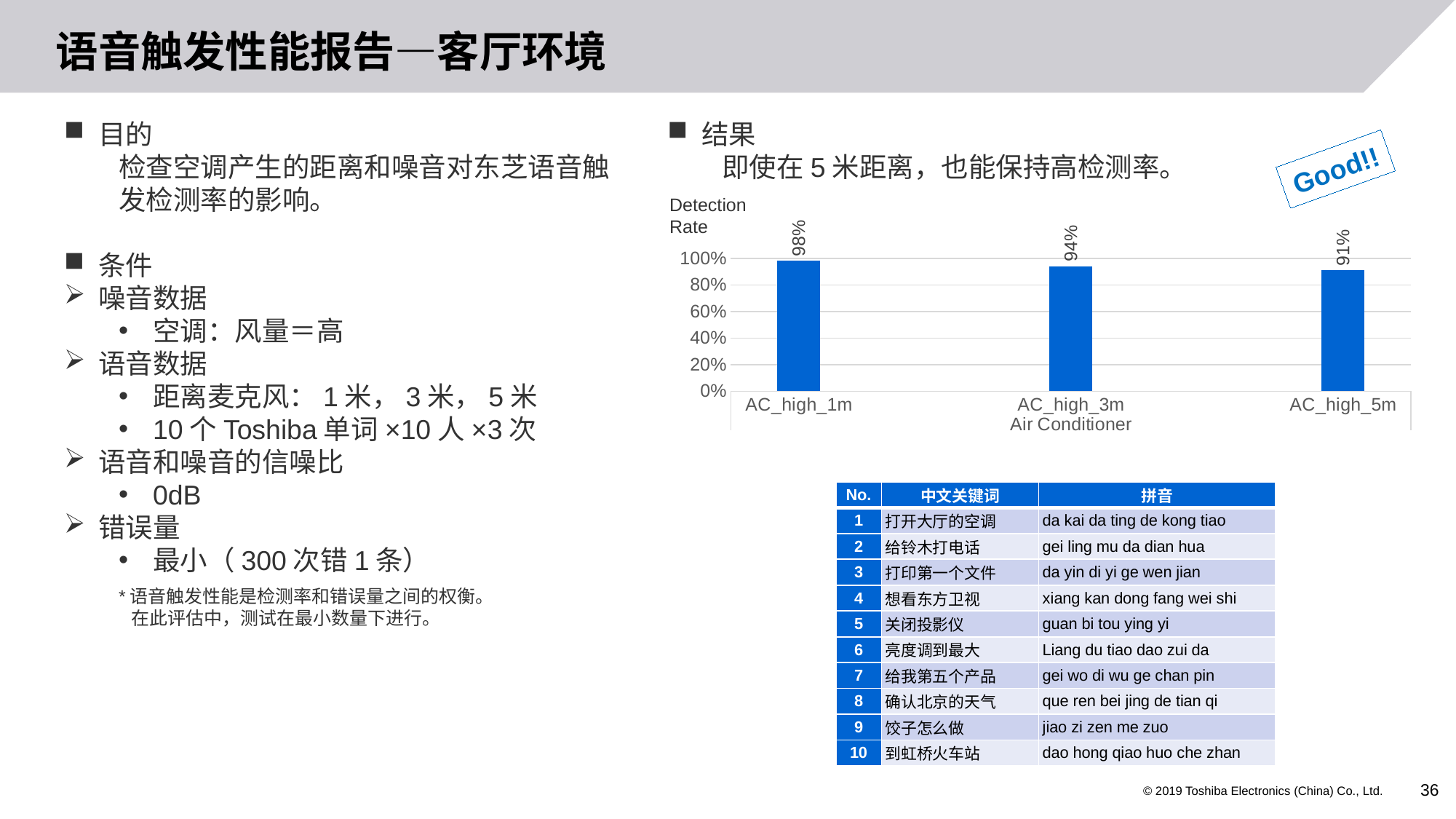

# 语音触发性能报告—客厅环境
目的
检查空调产生的距离和噪音对东芝语音触发检测率的影响。

条件
噪音数据
空调：风量＝高
语音数据
距离麦克风：1米，3米，5米
10个Toshiba单词×10人×3次
语音和噪音的信噪比
0dB
错误量
最小（300次错1条）
*语音触发性能是检测率和错误量之间的权衡。
  在此评估中，测试在最小数量下进行。

结果
即使在5米距离，也能保持高检测率。
Good!!

### Chart

| Category |  |
|---|---|
| AC_high_1m | 0.98 |
|  | None |
| AC_high_3m | 0.94 |
|  | None |
| AC_high_5m | 0.91 |
Detection
Rate
| No. | 中文关键词 | 拼音 |
| --- | --- | --- |
| 1 | 打开大厅的空调 | da kai da ting de kong tiao |
| 2 | 给铃木打电话 | gei ling mu da dian hua |
| 3 | 打印第一个文件 | da yin di yi ge wen jian |
| 4 | 想看东方卫视 | xiang kan dong fang wei shi |
| 5 | 关闭投影仪 | guan bi tou ying yi |
| 6 | 亮度调到最大 | Liang du tiao dao zui da |
| 7 | 给我第五个产品 | gei wo di wu ge chan pin |
| 8 | 确认北京的天气 | que ren bei jing de tian qi |
| 9 | 饺子怎么做 | jiao zi zen me zuo |
| 10 | 到虹桥火车站 | dao hong qiao huo che zhan |